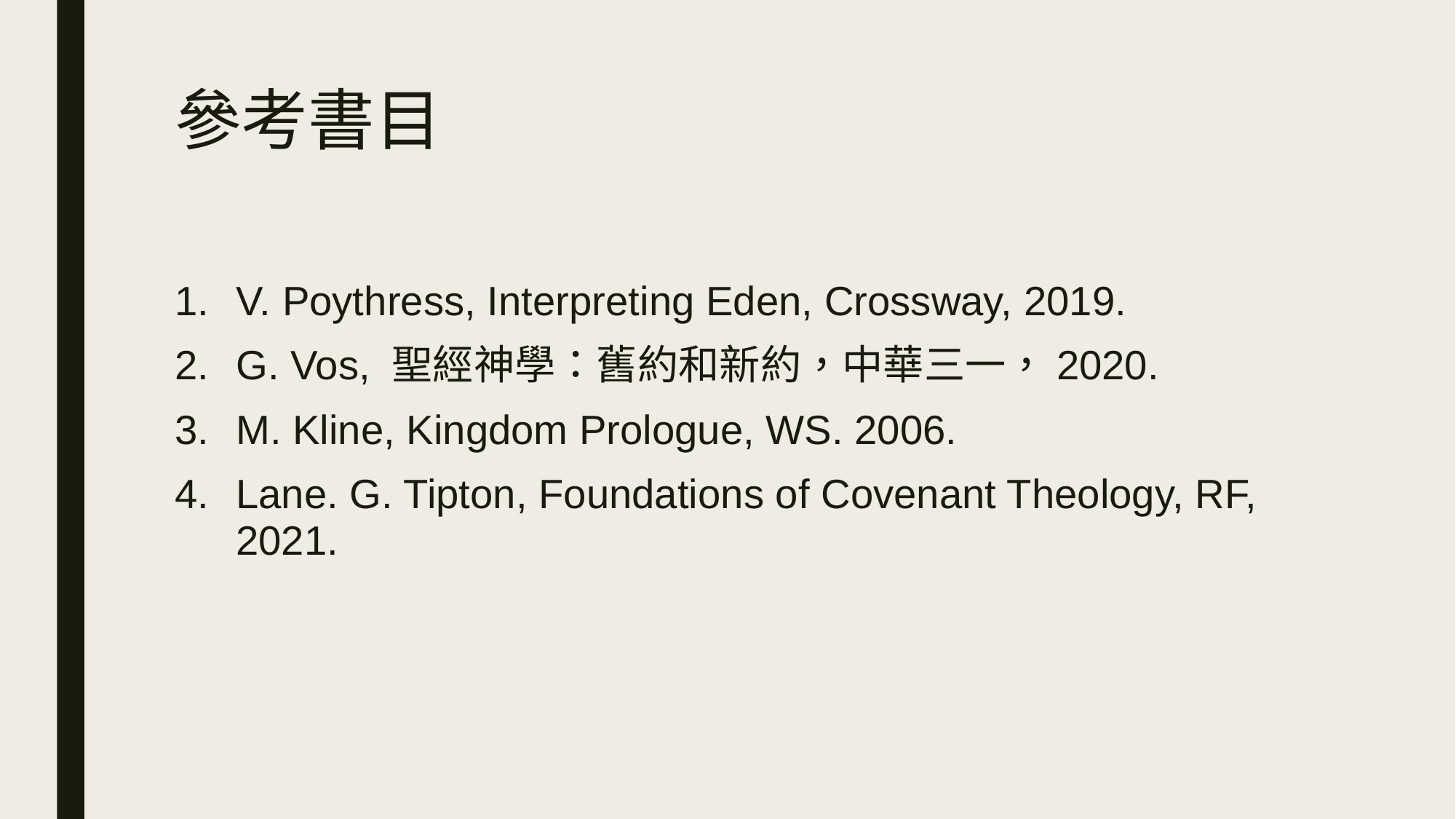

# 參考書目
V. Poythress, Interpreting Eden, Crossway, 2019.
G. Vos, 聖經神學：舊約和新約，中華三一，2020.
M. Kline, Kingdom Prologue, WS. 2006.
Lane. G. Tipton, Foundations of Covenant Theology, RF, 2021.